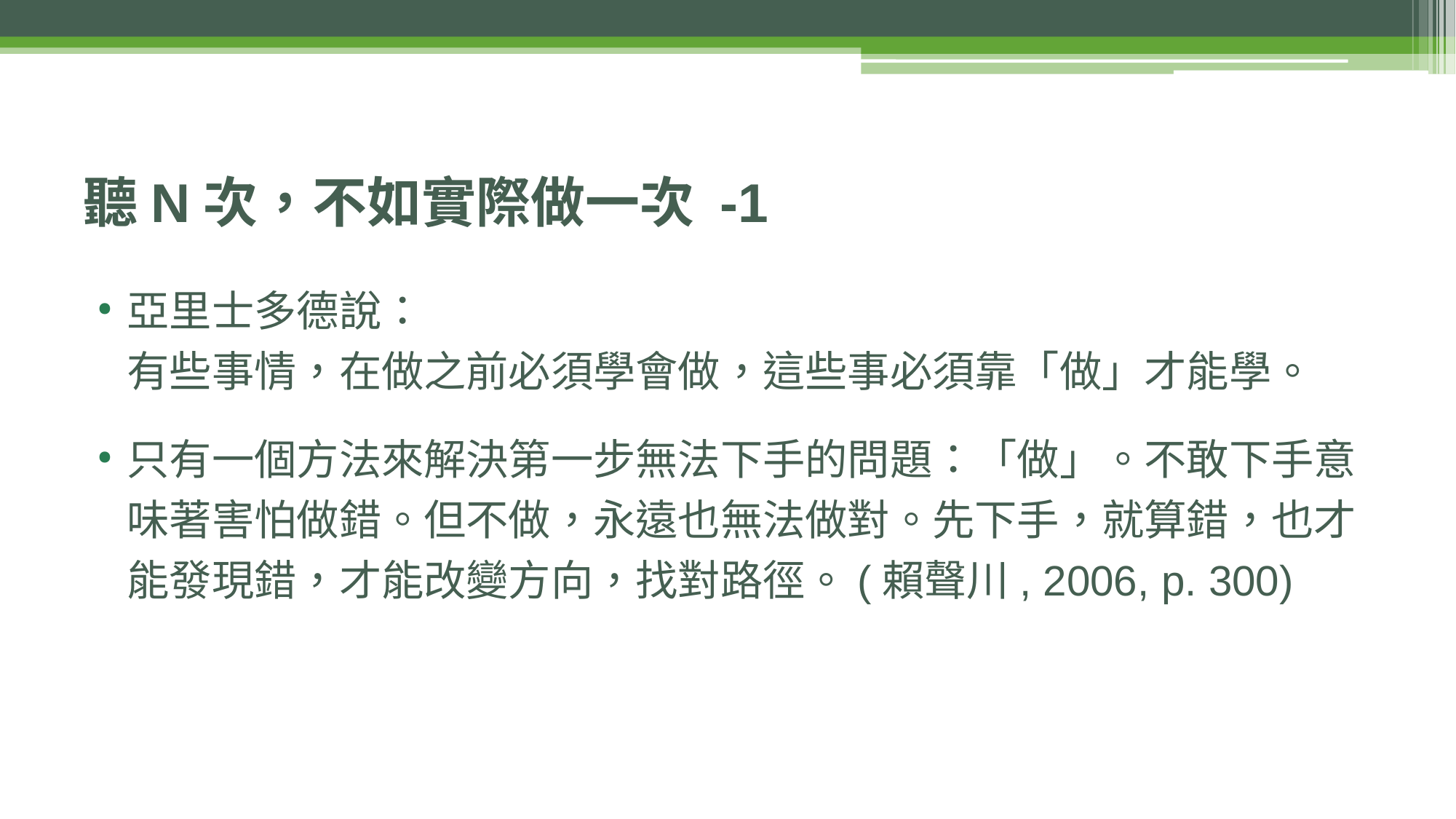

# 聽N次，不如實際做一次 -1
亞里士多德說：
有些事情，在做之前必須學會做，這些事必須靠「做」才能學。
只有一個方法來解決第一步無法下手的問題：「做」。不敢下手意味著害怕做錯。但不做，永遠也無法做對。先下手，就算錯，也才能發現錯，才能改變方向，找對路徑。(賴聲川, 2006, p. 300)